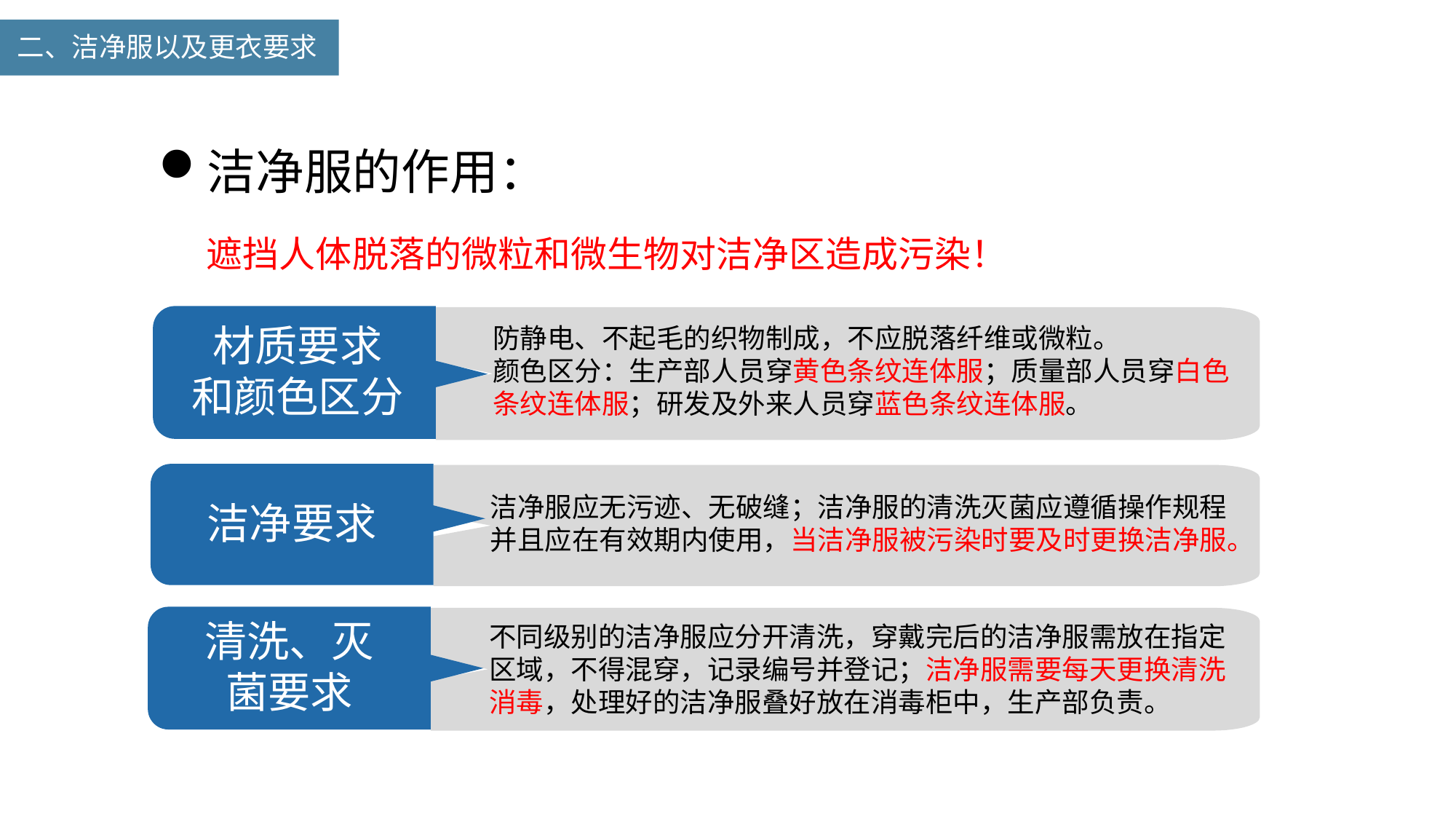

二、洁净服以及更衣要求
洁净服的作用：
    遮挡人体脱落的微粒和微生物对洁净区造成污染！

材质要求
和颜色区分
防静电、不起毛的织物制成，不应脱落纤维或微粒。
颜色区分：生产部人员穿黄色条纹连体服；质量部人员穿白色条纹连体服；研发及外来人员穿蓝色条纹连体服。

洁净服应无污迹、无破缝；洁净服的清洗灭菌应遵循操作规程并且应在有效期内使用，当洁净服被污染时要及时更换洁净服。
洁净要求

清洗、灭菌要求
不同级别的洁净服应分开清洗，穿戴完后的洁净服需放在指定区域，不得混穿，记录编号并登记；洁净服需要每天更换清洗消毒，处理好的洁净服叠好放在消毒柜中，生产部负责。